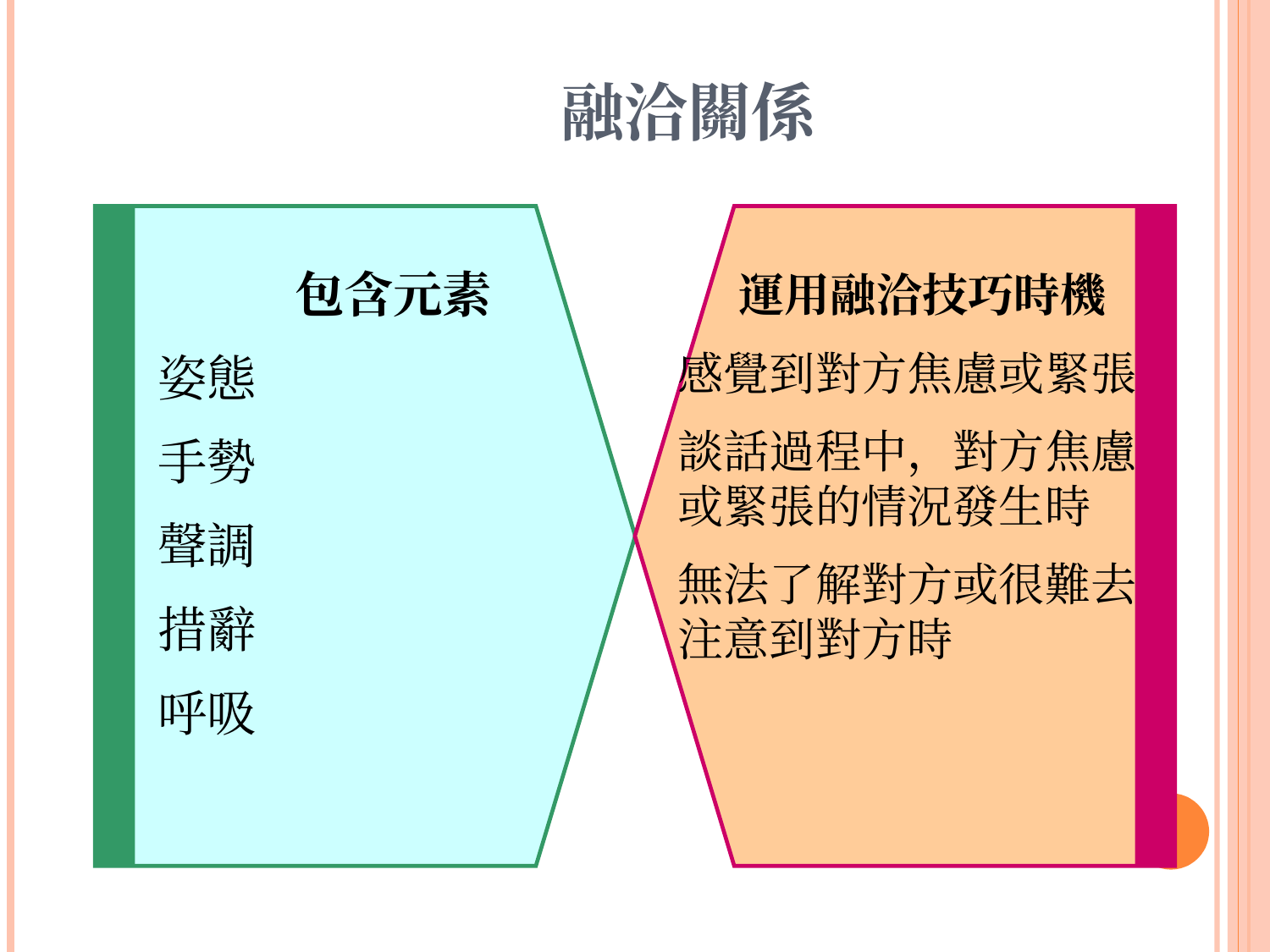

融洽關係

    運用融洽技巧時機
感覺到對方焦慮或緊張
談話過程中，對方焦慮或緊張的情況發生時
無法了解對方或很難去注意到對方時

            包含元素
姿態
手勢
聲調
措辭
呼吸